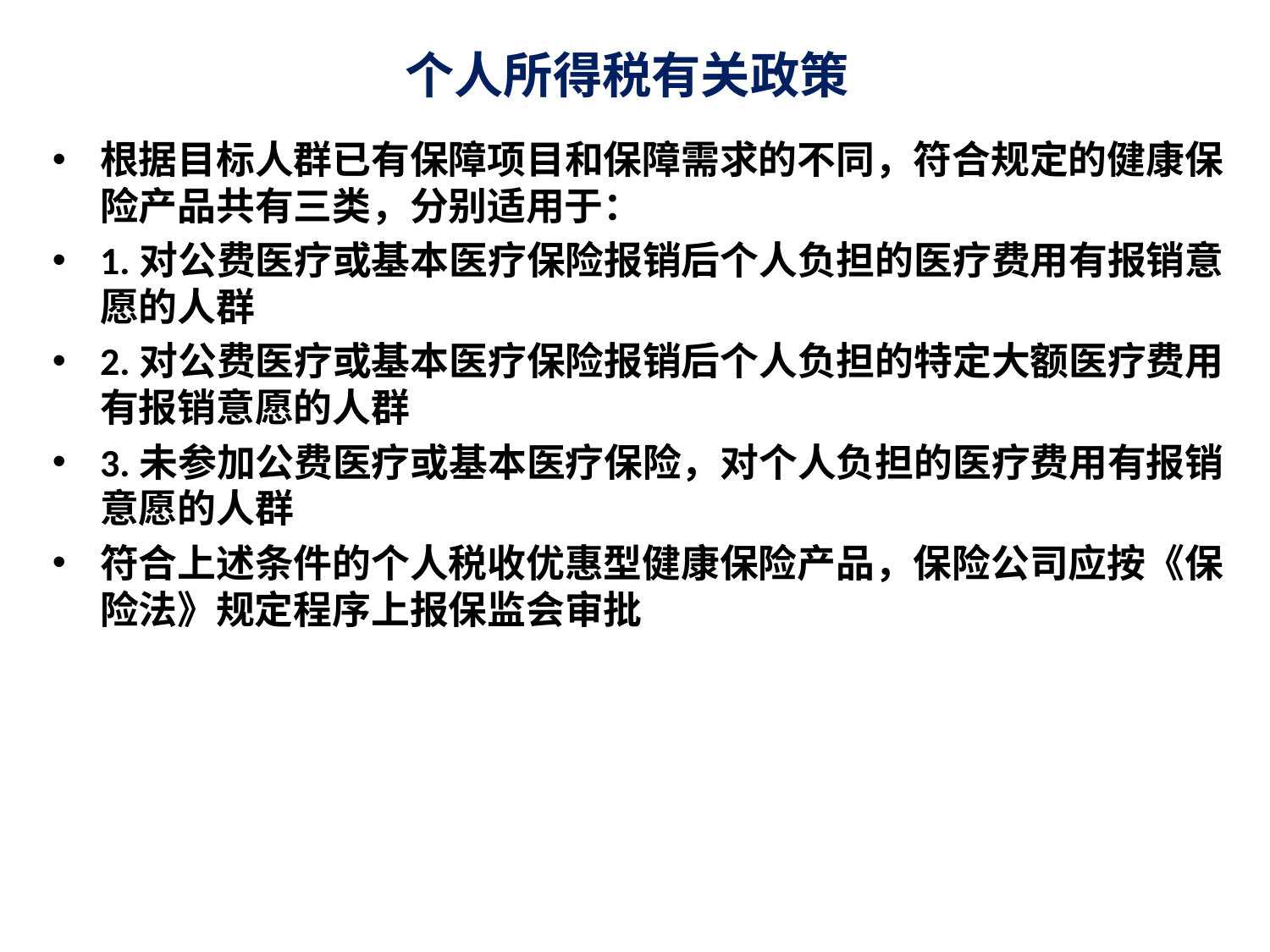

# 个人所得税有关政策
根据目标人群已有保障项目和保障需求的不同，符合规定的健康保险产品共有三类，分别适用于：
1.对公费医疗或基本医疗保险报销后个人负担的医疗费用有报销意愿的人群
2.对公费医疗或基本医疗保险报销后个人负担的特定大额医疗费用有报销意愿的人群
3.未参加公费医疗或基本医疗保险，对个人负担的医疗费用有报销意愿的人群
符合上述条件的个人税收优惠型健康保险产品，保险公司应按《保险法》规定程序上报保监会审批